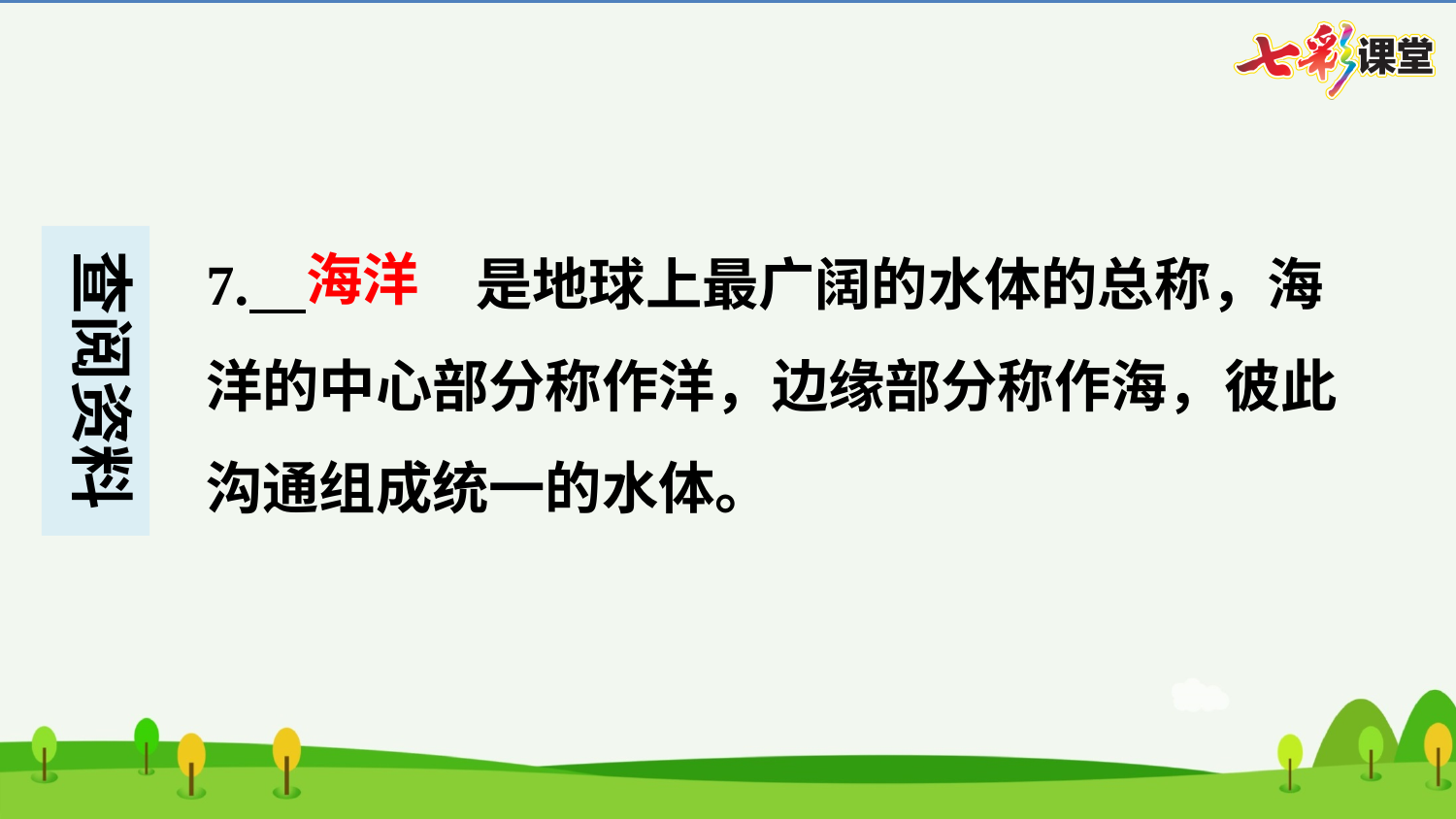

海洋
7. 　海洋　是地球上最广阔的水体的总称，海洋的中心部分称作洋，边缘部分称作海，彼此沟通组成统一的水体。